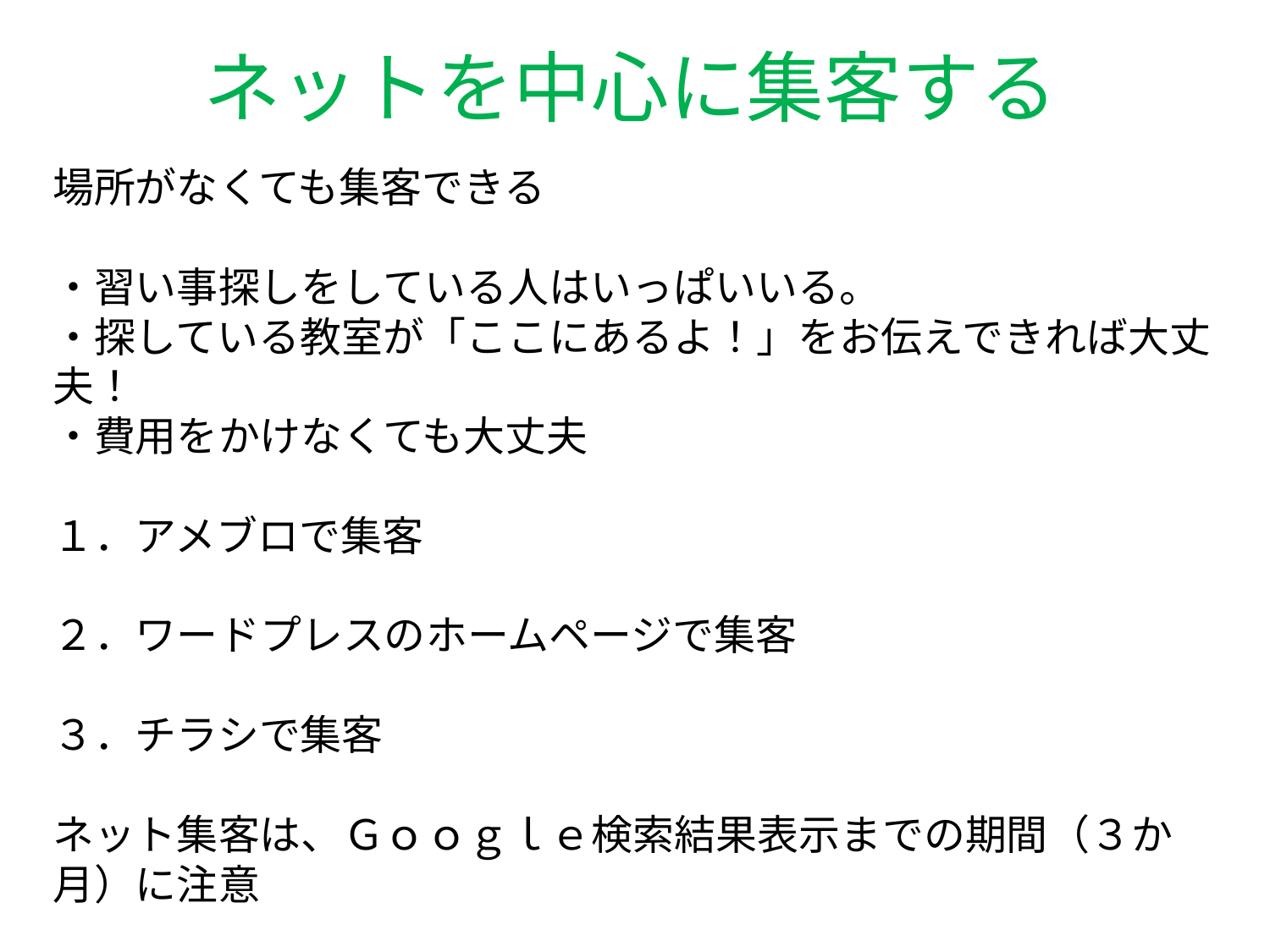

ネットを中心に集客する
# 場所がなくても集客できる ・習い事探しをしている人はいっぱいいる。 ・探している教室が「ここにあるよ！」をお伝えできれば大丈夫！ ・費用をかけなくても大丈夫 １．アメブロで集客 ２．ワードプレスのホームページで集客 ３．チラシで集客 ネット集客は、Ｇｏｏｇｌｅ検索結果表示までの期間（３か月）に注意